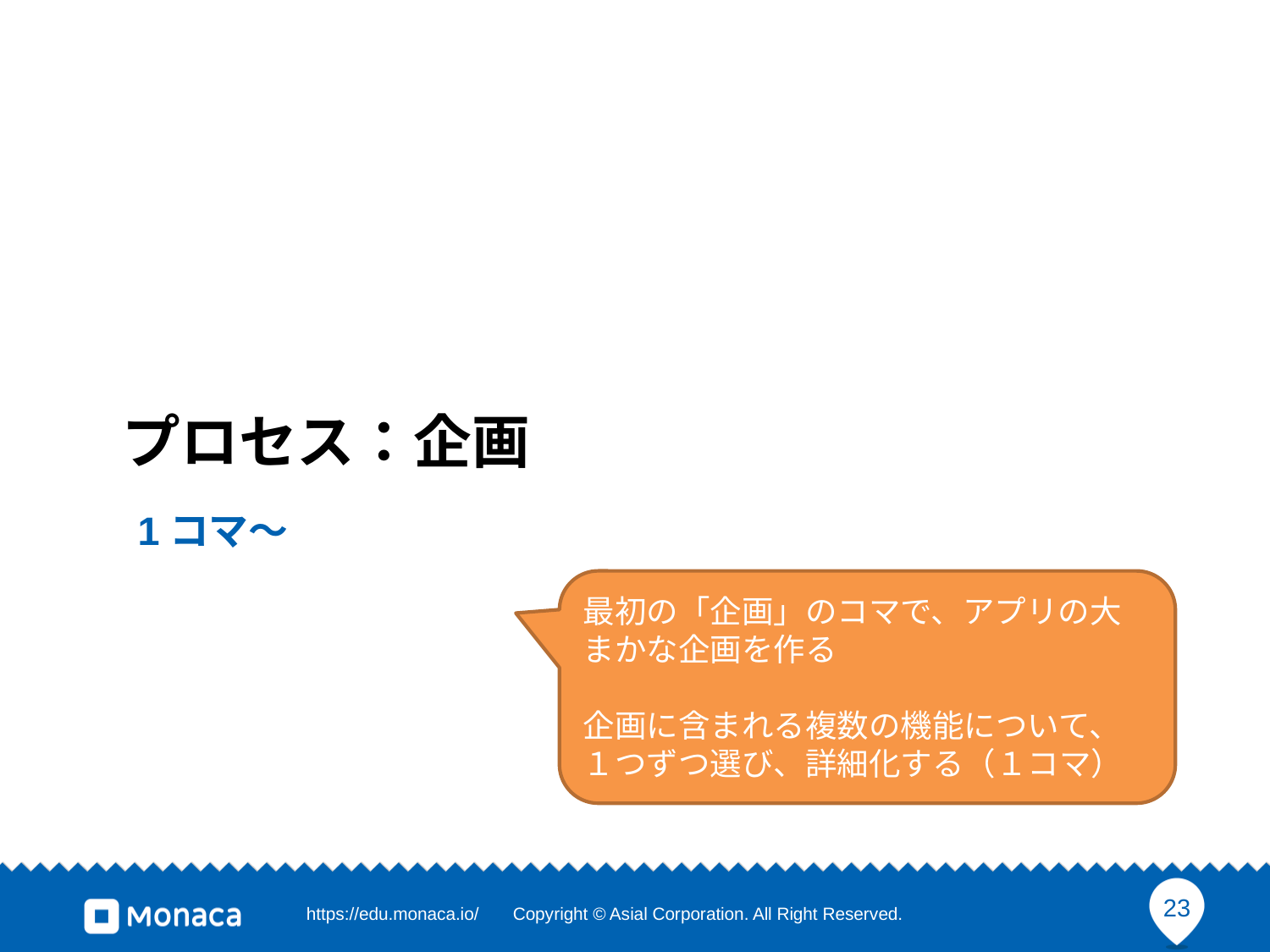

# プロセス：企画
1コマ〜
最初の「企画」のコマで、アプリの大まかな企画を作る

企画に含まれる複数の機能について、
１つずつ選び、詳細化する（１コマ）